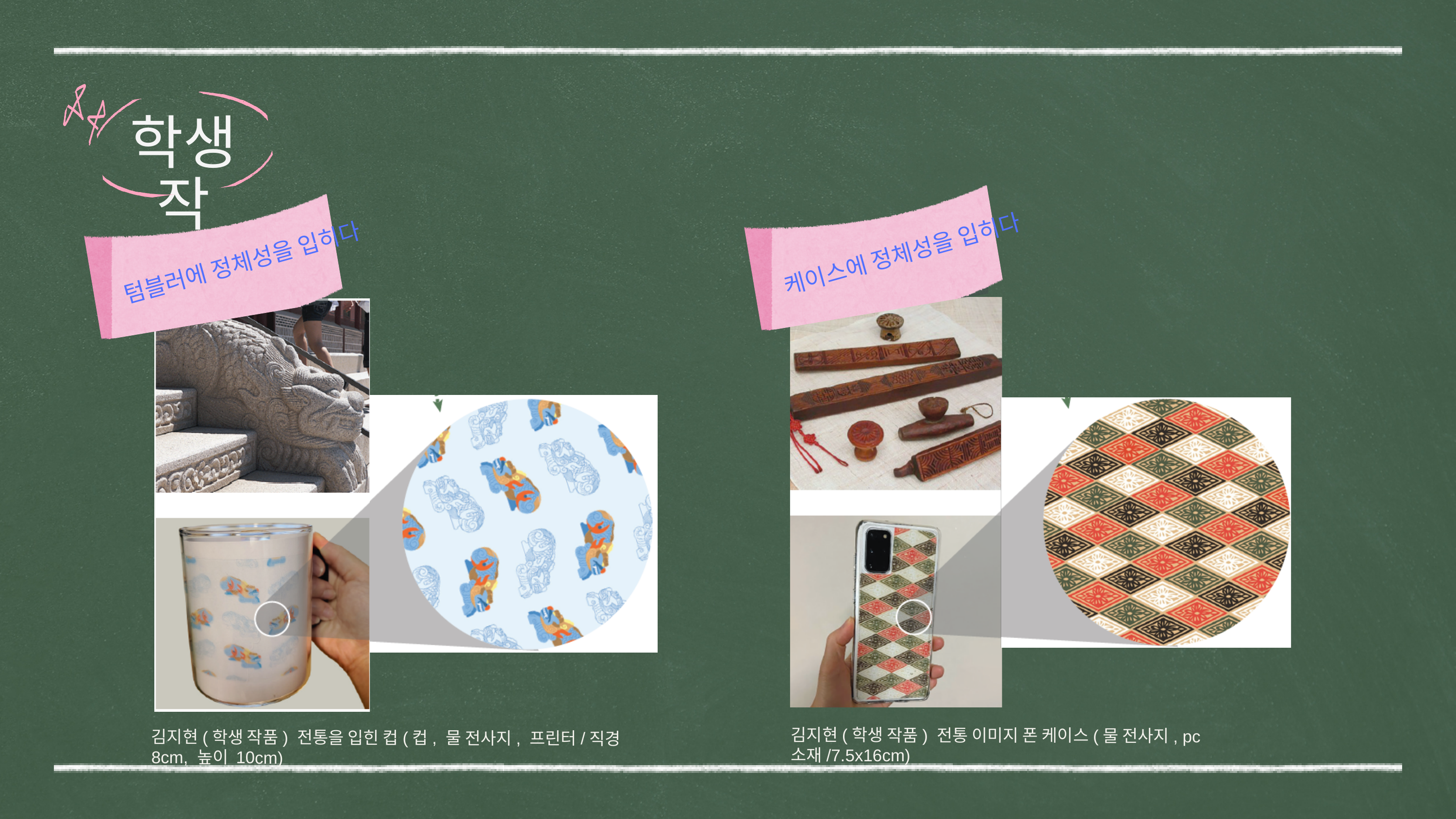

학생작

케이스에 정체성을 입히다
텀블러에 정체성을 입히다

김지현(학생 작품) 전통 이미지 폰 케이스(물 전사지, pc 소재/7.5x16cm)
김지현(학생 작품) 전통을 입힌 컵(컵, 물 전사지, 프린터/직경 8cm, 높이 10cm)